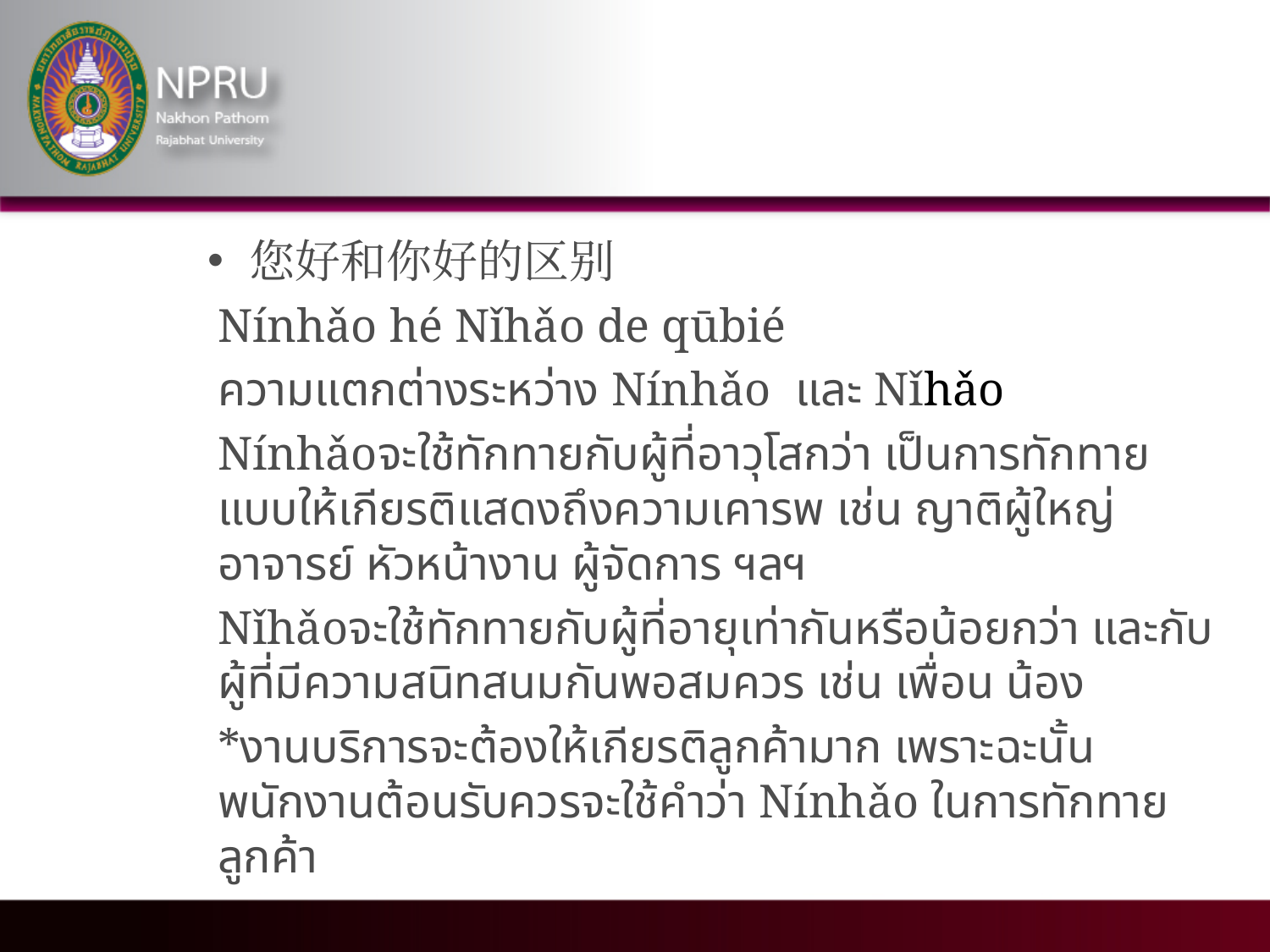

#
您好和你好的区别
Nínhǎo hé Nǐhǎo de qūbié
ความแตกต่างระหว่าง Nínhǎo  และ Nǐhǎo
Nínhǎoจะใช้ทักทายกับผู้ที่อาวุโสกว่า เป็นการทักทายแบบให้เกียรติแสดงถึงความเคารพ เช่น ญาติผู้ใหญ่ อาจารย์ หัวหน้างาน ผู้จัดการ ฯลฯ
Nǐhǎoจะใช้ทักทายกับผู้ที่อายุเท่ากันหรือน้อยกว่า และกับผู้ที่มีความสนิทสนมกันพอสมควร เช่น เพื่อน น้อง
*งานบริการจะต้องให้เกียรติลูกค้ามาก เพราะฉะนั้นพนักงานต้อนรับควรจะใช้คำว่า Nínhǎo ในการทักทายลูกค้า